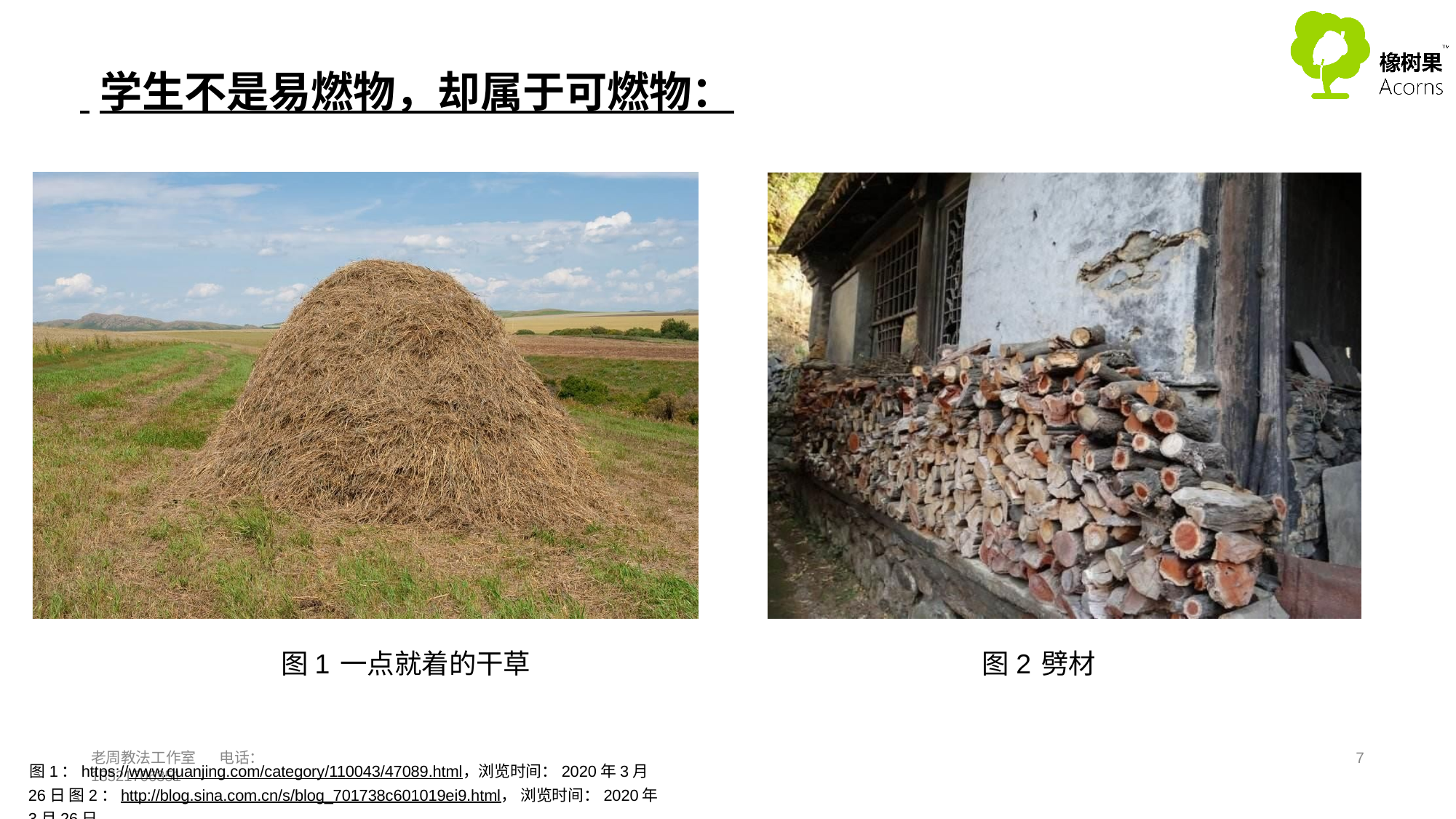

# 学生不是易燃物，却属于可燃物：

图1	一点就着的干草
图2	劈材
老周教法工作室	电话：13521706351
7
图1：https://www.quanjing.com/category/110043/47089.html，浏览时间：2020年3月26日 图2：http://blog.sina.com.cn/s/blog_701738c601019ei9.html， 浏览时间：2020年3月26日